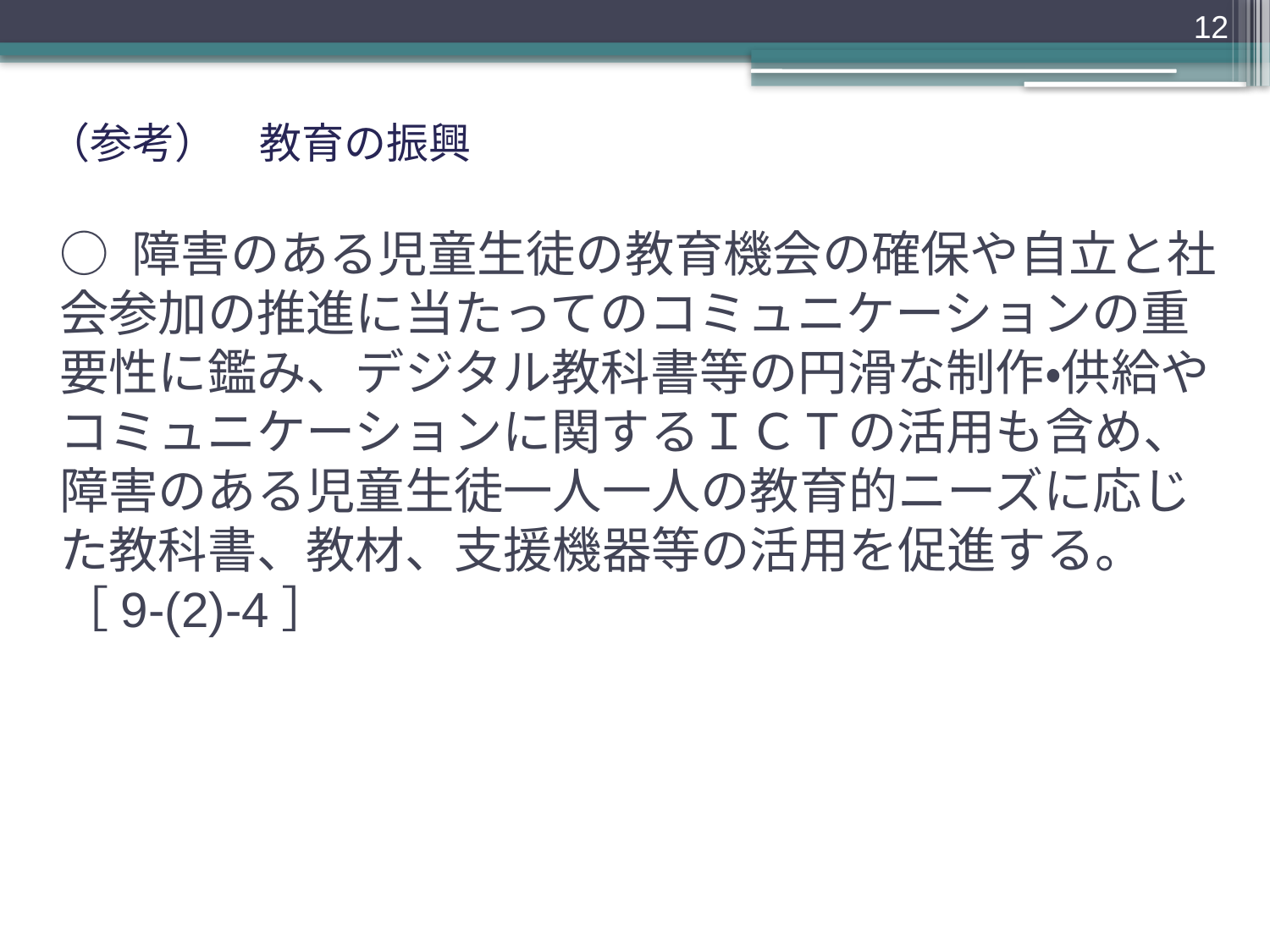

12
# （参考）　教育の振興
○ 障害のある児童生徒の教育機会の確保や自立と社会参加の推進に当たってのコミュニケーションの重要性に鑑み、デジタル教科書等の円滑な制作・供給やコミュニケーションに関するＩＣＴの活用も含め、障害のある児童生徒一人一人の教育的ニーズに応じた教科書、教材、支援機器等の活用を促進する。［9-(2)-4］